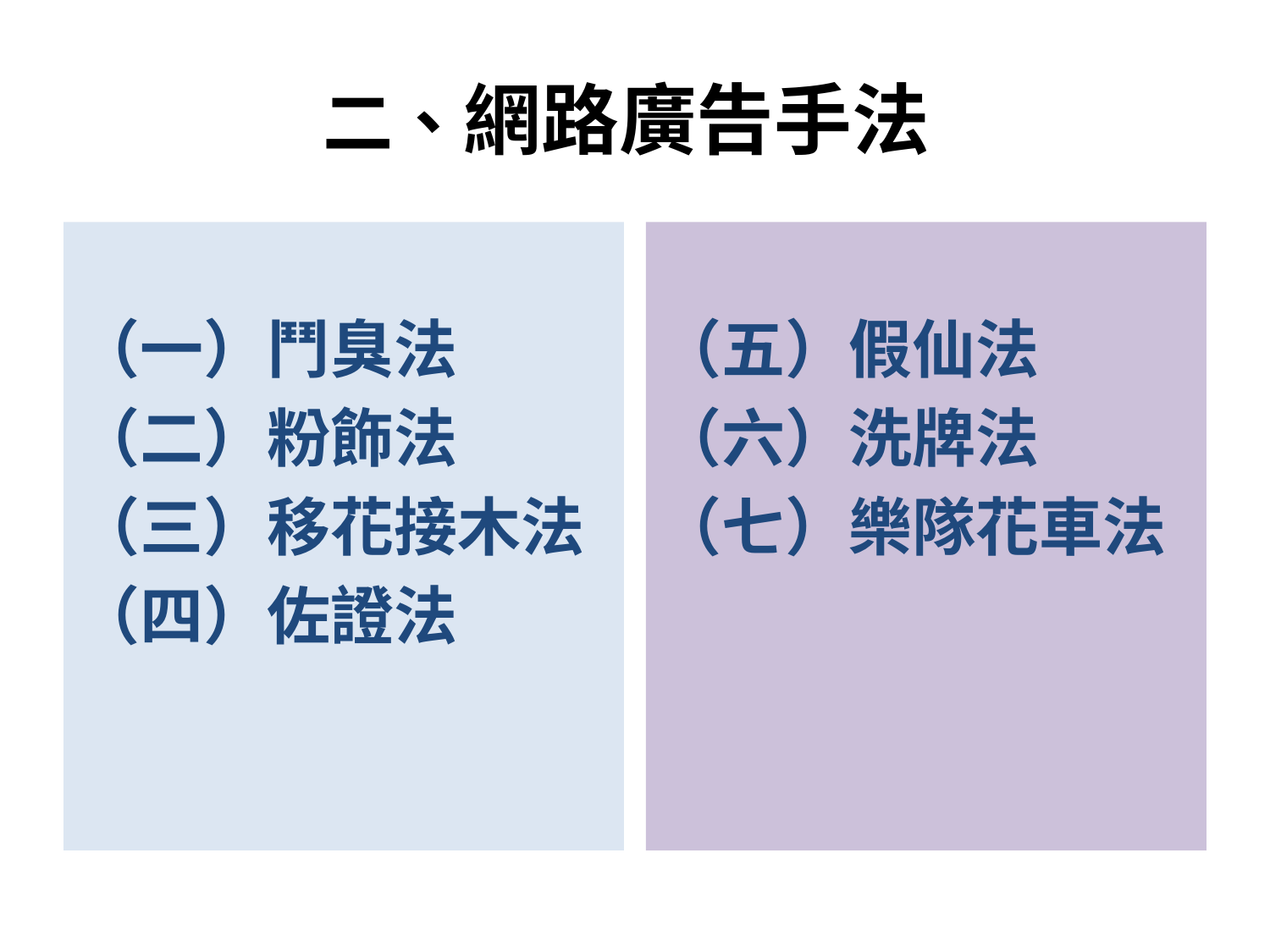

# 二、網路廣告手法

（一）鬥臭法
（二）粉飾法
（三）移花接木法
（四）佐證法

（五）假仙法
（六）洗牌法
（七）樂隊花車法